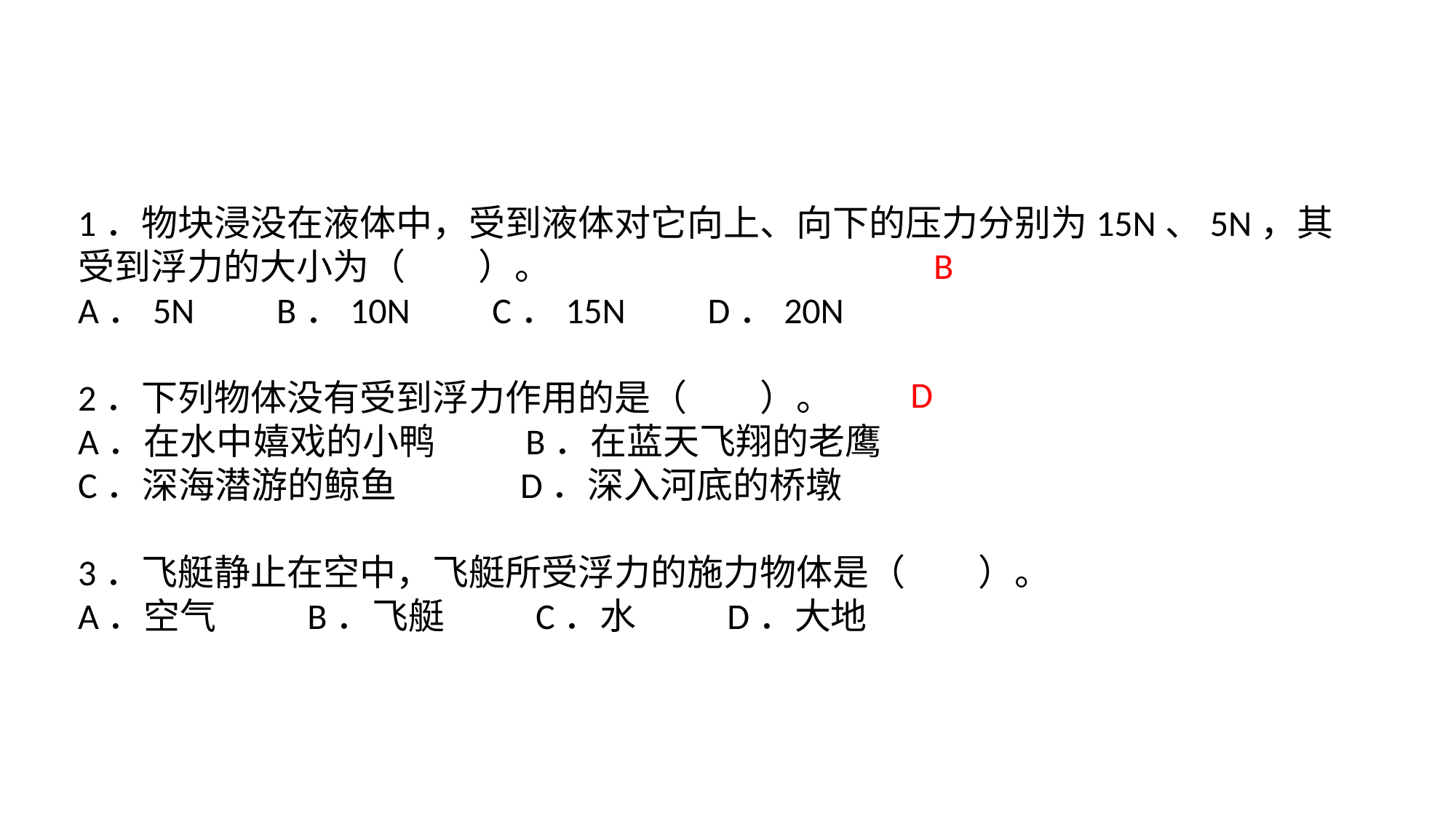

1．物块浸没在液体中，受到液体对它向上、向下的压力分别为15N、5N，其受到浮力的大小为（　　）。
A．5N          B．10N          C．15N          D．20N

2．下列物体没有受到浮力作用的是（　　）。
A．在水中嬉戏的小鸭          B．在蓝天飞翔的老鹰
C．深海潜游的鲸鱼              D．深入河底的桥墩

3．飞艇静止在空中，飞艇所受浮力的施力物体是（　　）。
A．空气          B．飞艇          C．水          D．大地
B
D